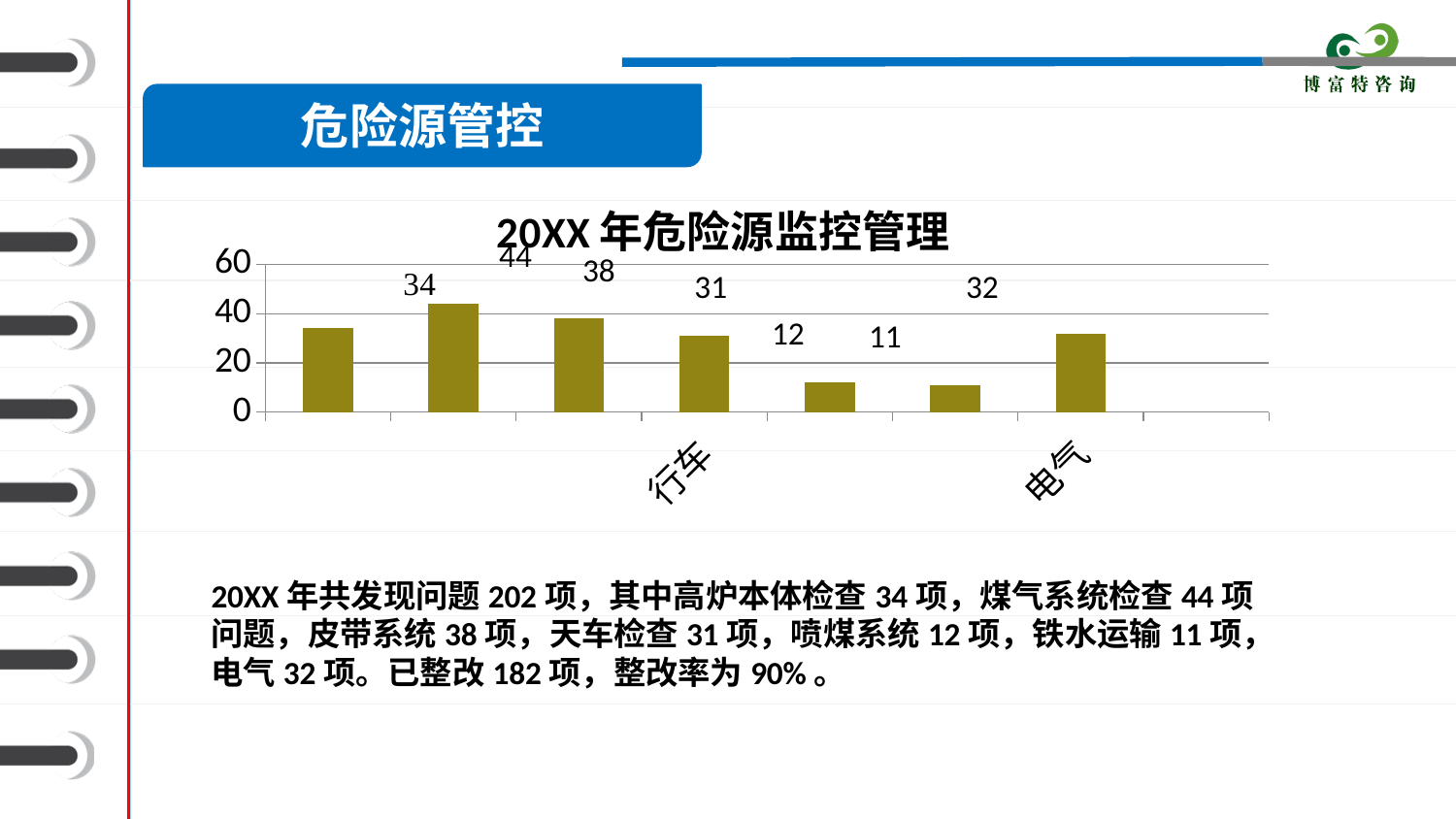

危险源管控

### Chart: 20XX年危险源监控管理

| Category | 2017年危险源监控管理 |
|---|---|
| 高炉本体 | 34.0 |
| 煤气系统 | 44.0 |
| 皮带系统 | 38.0 |
| 行车 | 31.0 |
| 喷煤系统 | 12.0 |
| 铁水运输 | 11.0 |
| 电气 | 32.0 |
38
32
12
11
20XX年共发现问题202项，其中高炉本体检查34项，煤气系统检查44项问题，皮带系统38项，天车检查31项，喷煤系统12项，铁水运输11项，电气32项。已整改182项，整改率为90%。